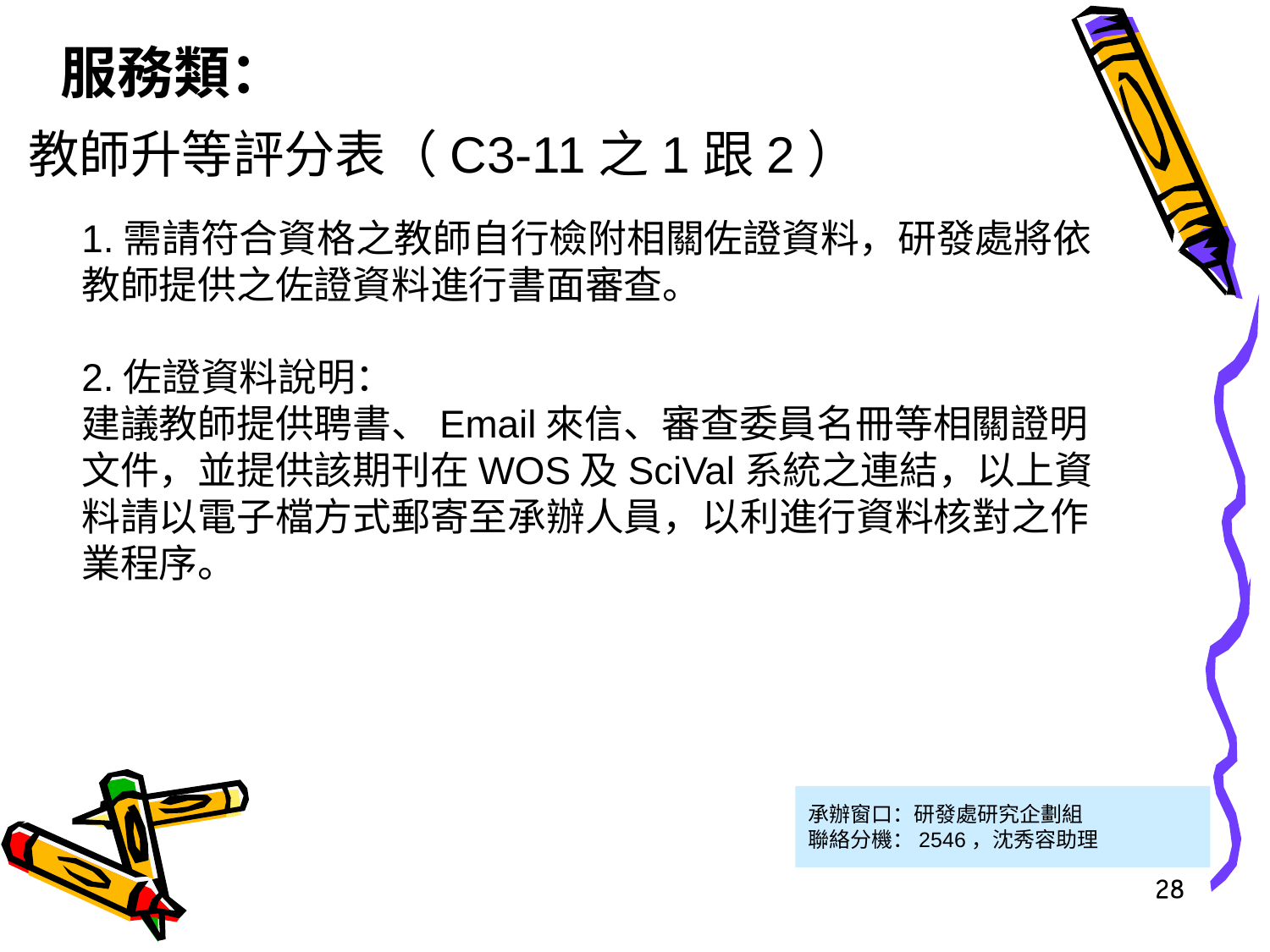

服務類：
教師升等評分表（C3-11之1跟2）
1.需請符合資格之教師自行檢附相關佐證資料，研發處將依教師提供之佐證資料進行書面審查。
2.佐證資料說明：
建議教師提供聘書、Email來信、審查委員名冊等相關證明文件，並提供該期刊在WOS及SciVal系統之連結，以上資料請以電子檔方式郵寄至承辦人員，以利進行資料核對之作業程序。

承辦窗口：研發處研究企劃組
聯絡分機：2546，沈秀容助理
28